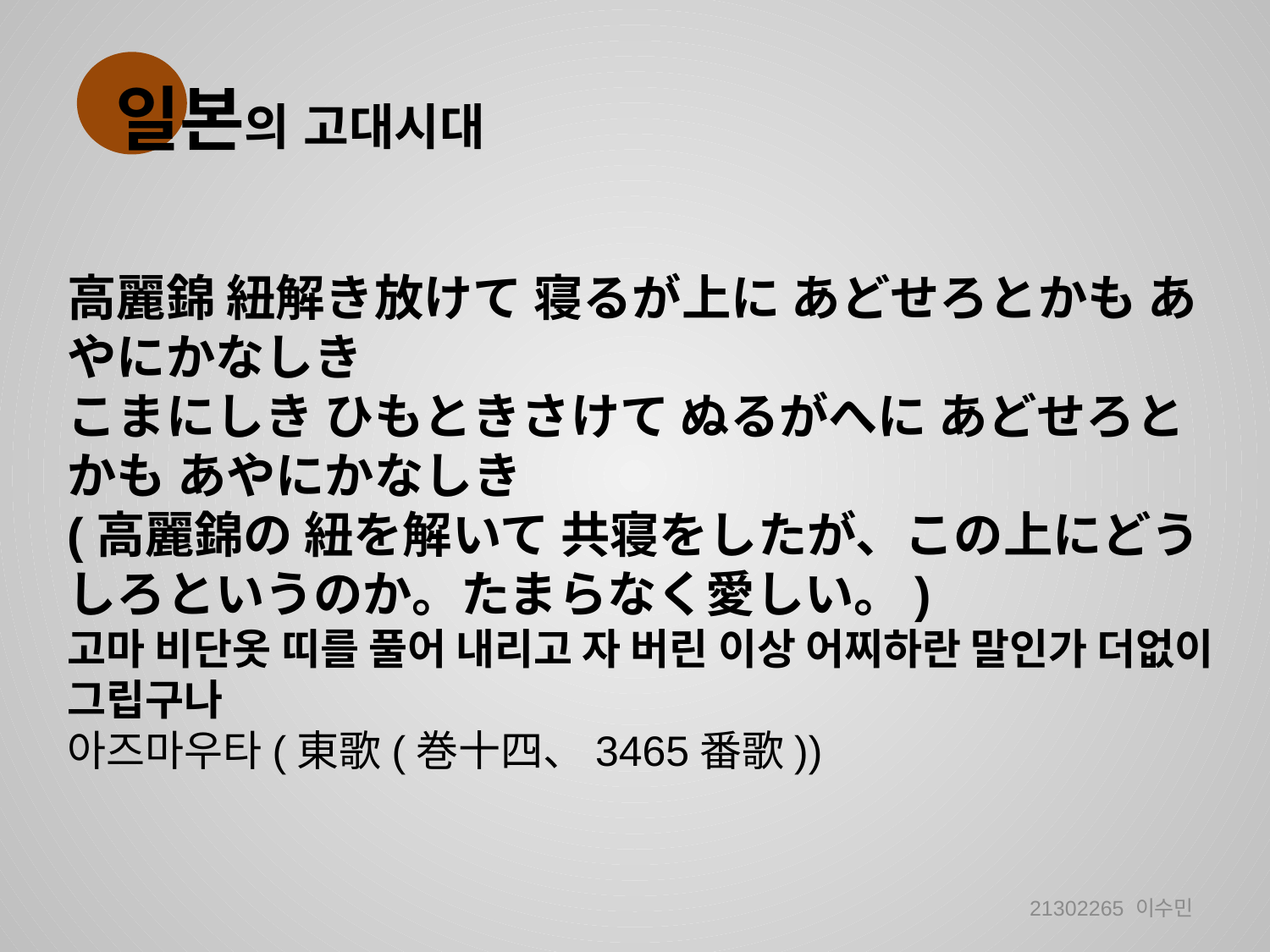

일본의 고대시대
高麗錦 紐解き放けて 寝るが上に あどせろとかも あやにかなしき
こまにしき ひもときさけて ぬるがへに あどせろとかも あやにかなしき
(高麗錦の 紐を解いて 共寝をしたが、この上にどうしろというのか。たまらなく愛しい。)
고마 비단옷 띠를 풀어 내리고 자 버린 이상 어찌하란 말인가 더없이 그립구나
아즈마우타(東歌(巻十四、3465番歌))
21302265 이수민